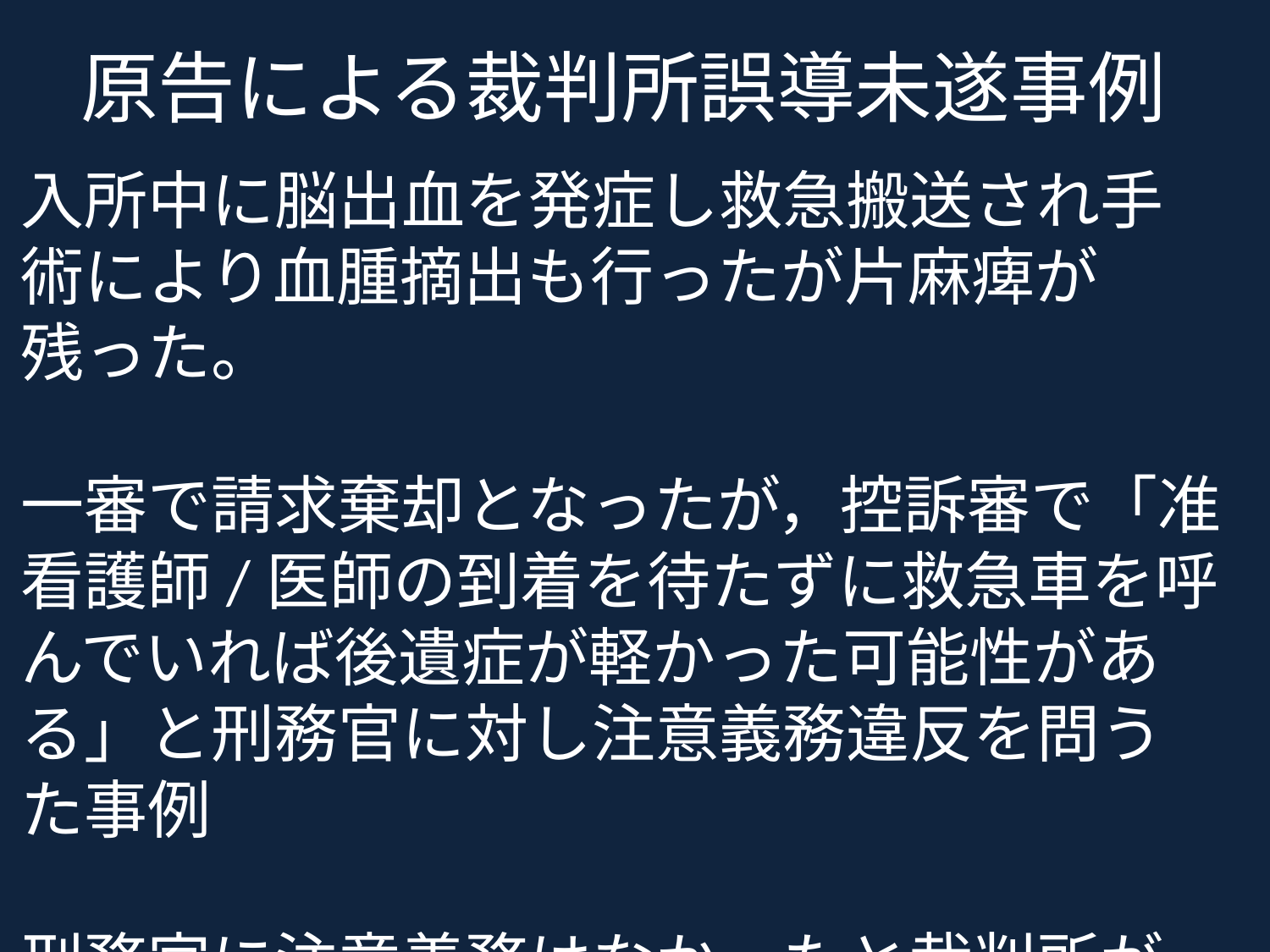

# 原告による裁判所誤導未遂事例
入所中に脳出血を発症し救急搬送され手術により血腫摘出も行ったが片麻痺が残った。

一審で請求棄却となったが，控訴審で「准看護師/医師の到着を待たずに救急車を呼んでいれば後遺症が軽かった可能性がある」と刑務官に対し注意義務違反を問うた事例

刑務官に注意義務はなかったと裁判所が理解できるように説明できなければ負ける